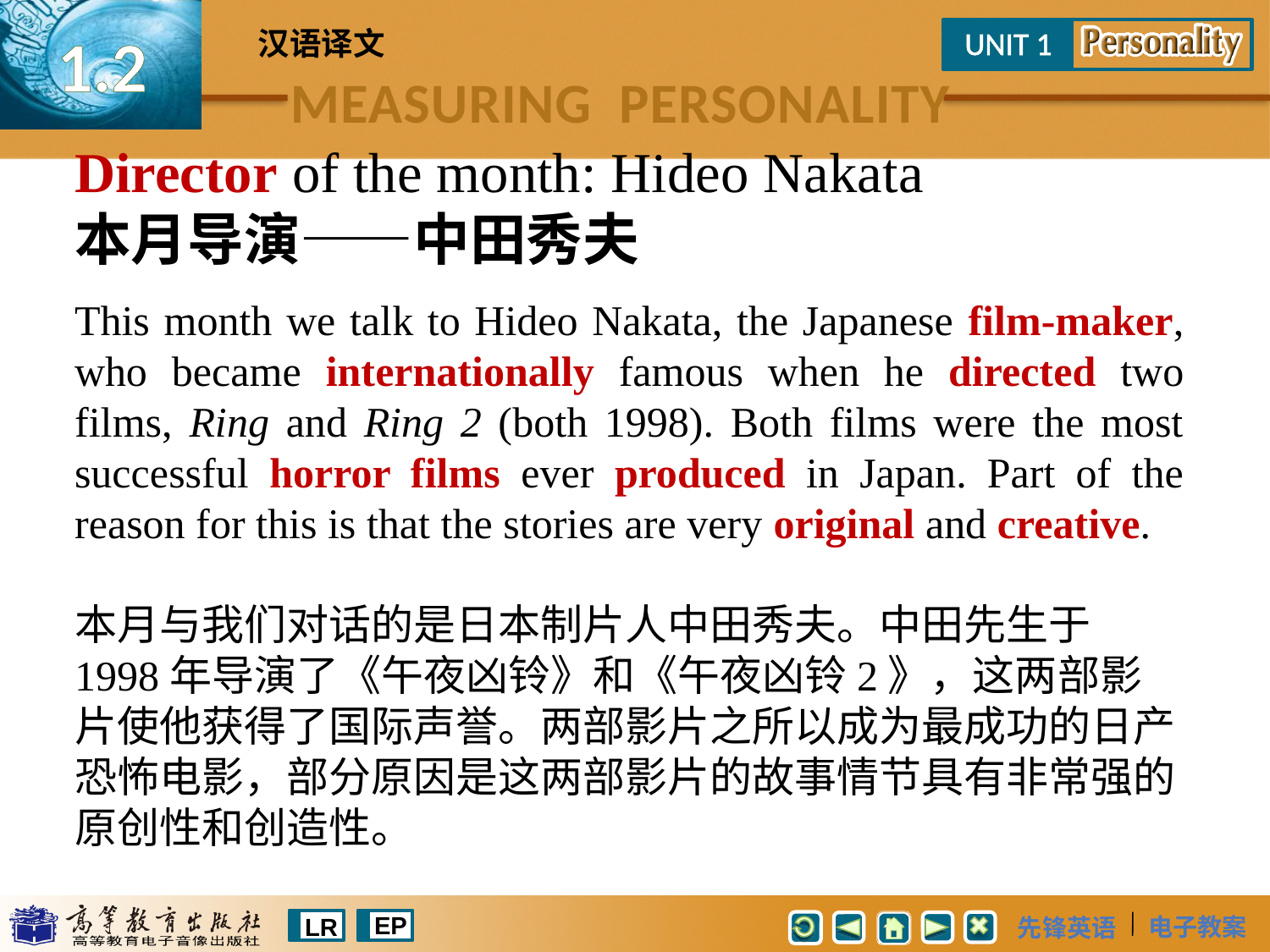

汉语译文
Director of the month: Hideo Nakata
本月导演——中田秀夫
This month we talk to Hideo Nakata, the Japanese film-maker, who became internationally famous when he directed two films, Ring and Ring 2 (both 1998). Both films were the most successful horror films ever produced in Japan. Part of the reason for this is that the stories are very original and creative.

本月与我们对话的是日本制片人中田秀夫。中田先生于
1998年导演了《午夜凶铃》和《午夜凶铃2》，这两部影片使他获得了国际声誉。两部影片之所以成为最成功的日产恐怖电影，部分原因是这两部影片的故事情节具有非常强的原创性和创造性。